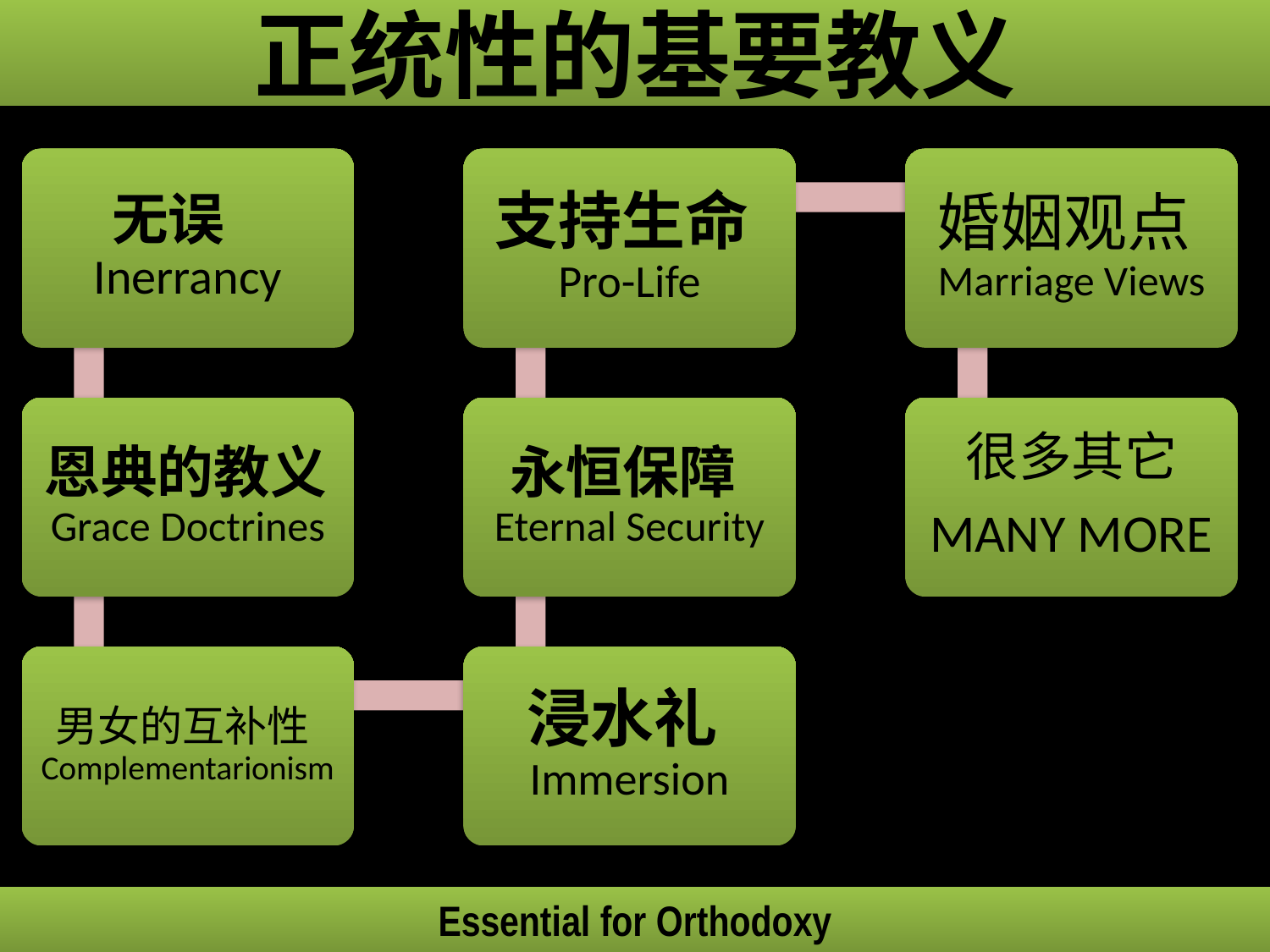

正统性的基要教义
无误    Inerrancy
恩典的教义Grace Doctrines
男女的互补性Complementarionism
浸水礼Immersion
永恒保障Eternal Security
支持生命Pro-Life
婚姻观点Marriage Views
很多其它
MANY MORE
Essential for Orthodoxy